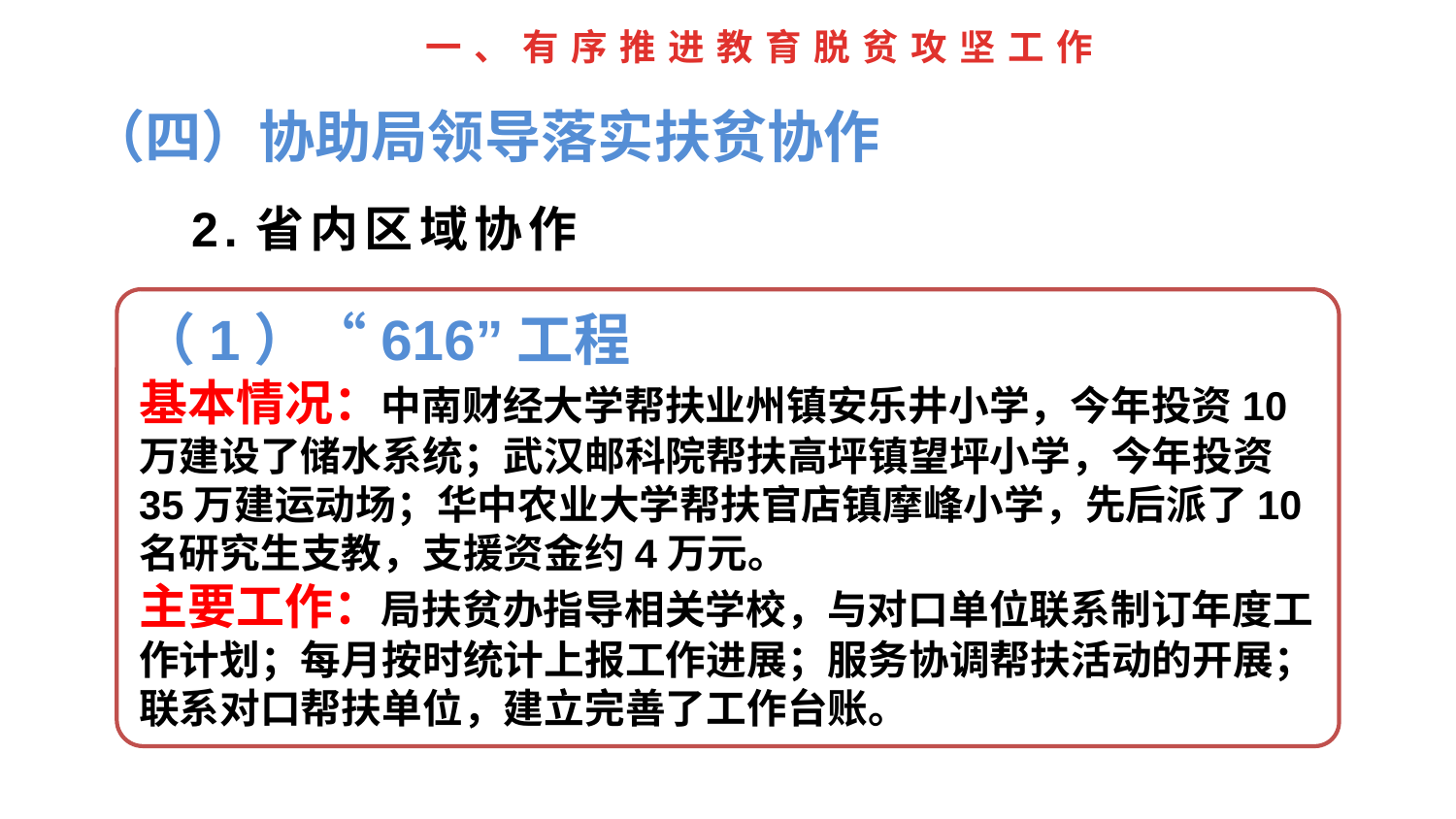

一、有序推进教育脱贫攻坚工作
（四）协助局领导落实扶贫协作
2.省内区域协作
（1）“616”工程
基本情况：中南财经大学帮扶业州镇安乐井小学，今年投资10万建设了储水系统；武汉邮科院帮扶高坪镇望坪小学，今年投资35万建运动场；华中农业大学帮扶官店镇摩峰小学，先后派了10名研究生支教，支援资金约4万元。
主要工作：局扶贫办指导相关学校，与对口单位联系制订年度工作计划；每月按时统计上报工作进展；服务协调帮扶活动的开展；联系对口帮扶单位，建立完善了工作台账。